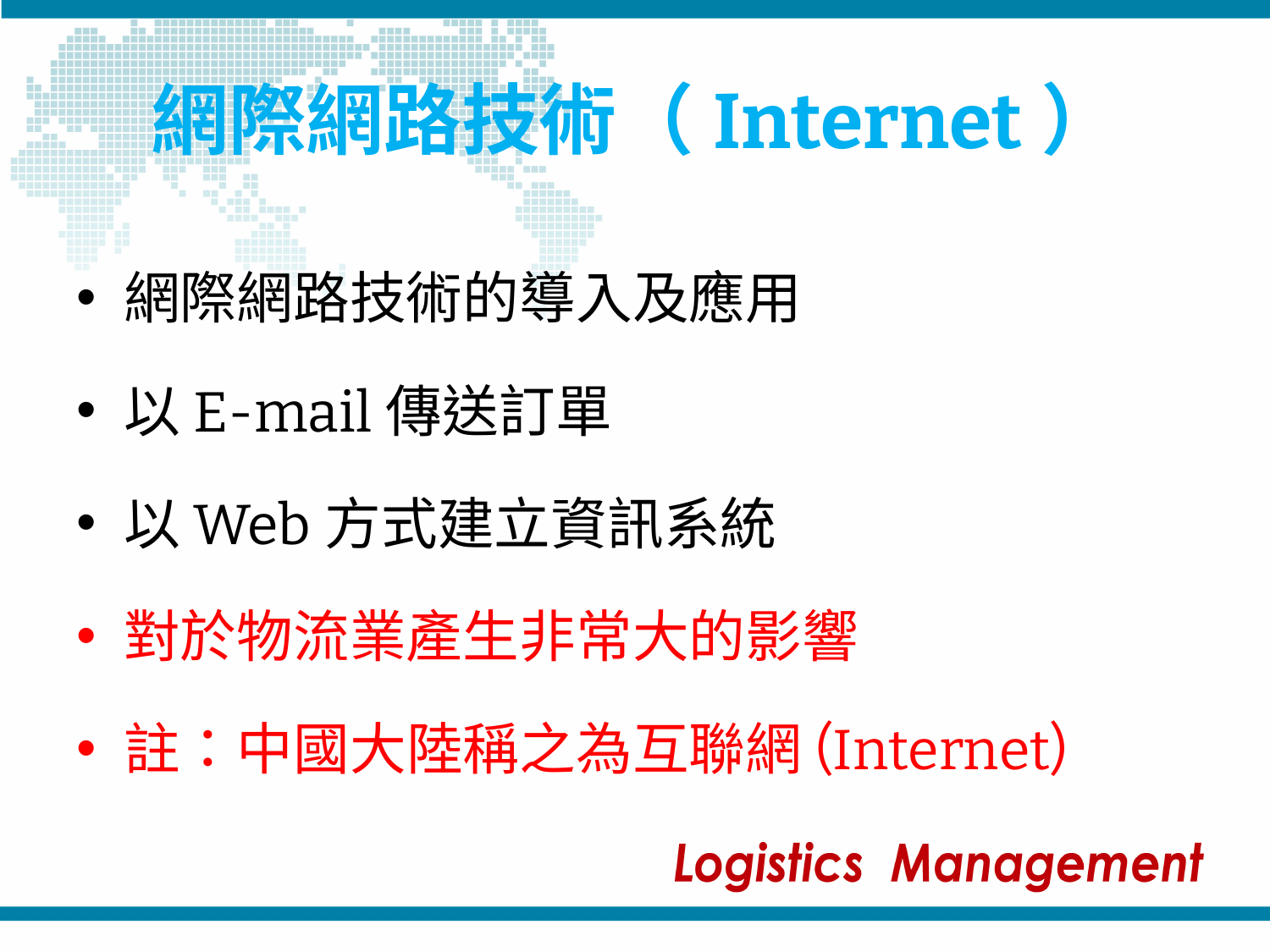

# 網際網路技術（Internet）
網際網路技術的導入及應用
以E-mail傳送訂單
以Web方式建立資訊系統
對於物流業產生非常大的影響
註：中國大陸稱之為互聯網(Internet)